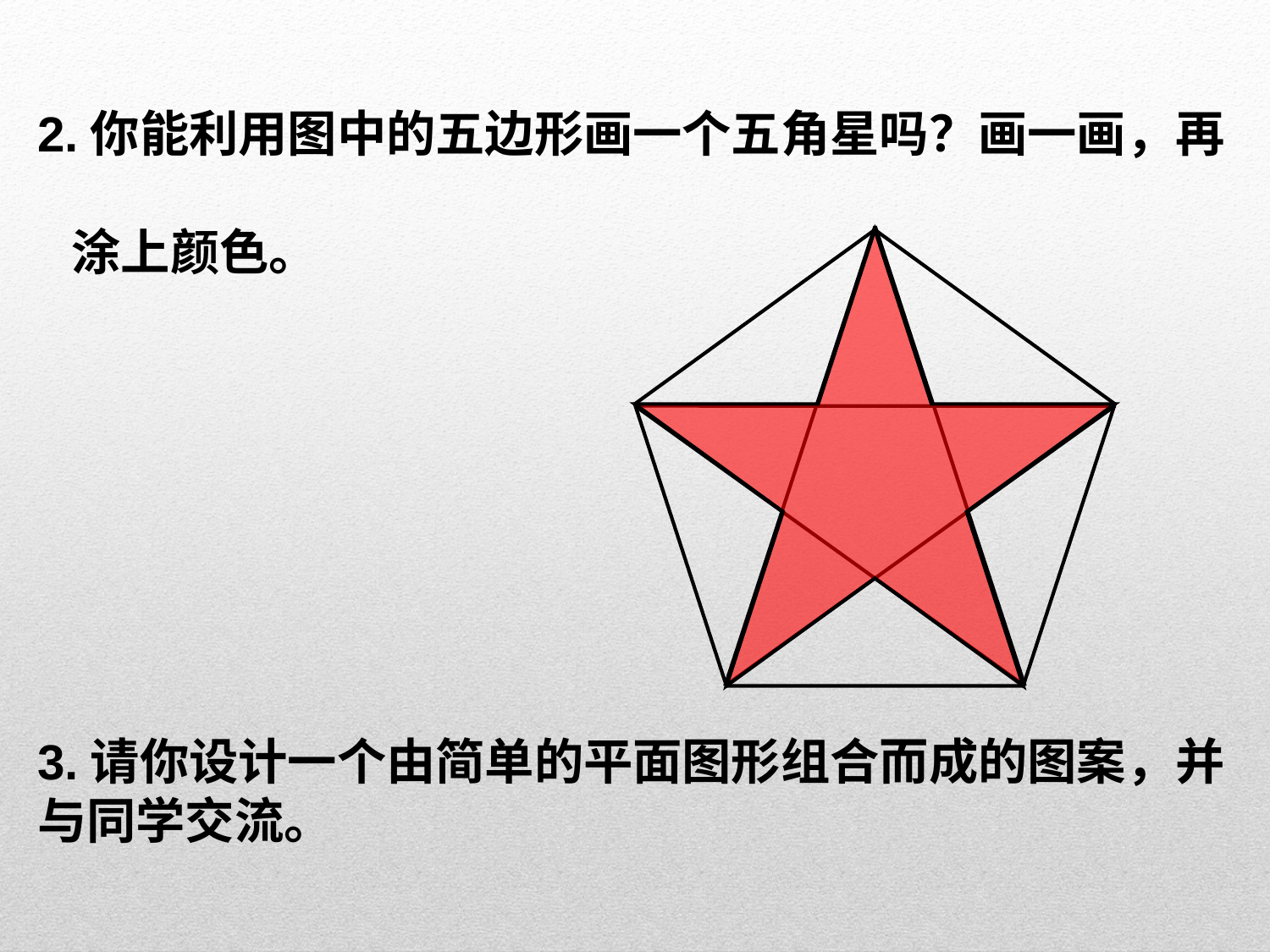

2.你能利用图中的五边形画一个五角星吗？画一画，再
  涂上颜色。

3.请你设计一个由简单的平面图形组合而成的图案，并与同学交流。